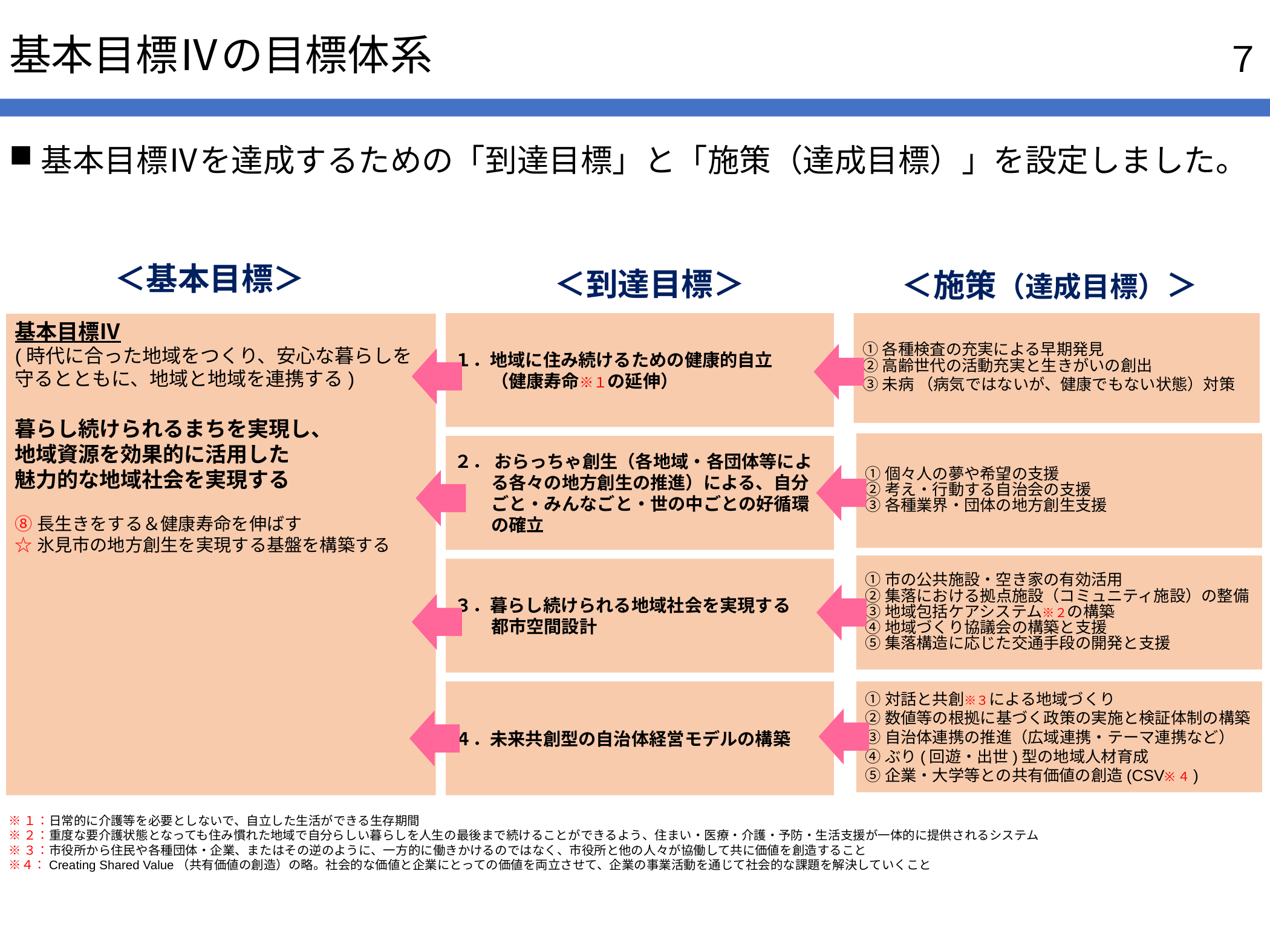

７
# 基本目標Ⅳの目標体系
基本目標Ⅳを達成するための「到達目標」と「施策（達成目標）」を設定しました。
＜基本目標＞
＜到達目標＞
＜施策（達成目標）＞
１．地域に住み続けるための健康的自立
（健康寿命※１の延伸）
①各種検査の充実による早期発見
②高齢世代の活動充実と生きがいの創出
③未病 （病気ではないが、健康でもない状態）対策
基本目標Ⅳ
(時代に合った地域をつくり、安心な暮らしを守るとともに、地域と地域を連携する)

暮らし続けられるまちを実現し、
地域資源を効果的に活用した
魅力的な地域社会を実現する

⑧長生きをする＆健康寿命を伸ばす
☆氷見市の地方創生を実現する基盤を構築する

①個々人の夢や希望の支援
②考え・行動する自治会の支援
③各種業界・団体の地方創生支援
２． おらっちゃ創生（各地域・各団体等による各々の地方創生の推進）による、自分ごと・みんなごと・世の中ごとの好循環の確立

①市の公共施設・空き家の有効活用
②集落における拠点施設（コミュニティ施設）の整備
③地域包括ケアシステム※２の構築
④地域づくり協議会の構築と支援
⑤集落構造に応じた交通手段の開発と支援
３．暮らし続けられる地域社会を実現する
都市空間設計

４．未来共創型の自治体経営モデルの構築
①対話と共創※３による地域づくり
②数値等の根拠に基づく政策の実施と検証体制の構築
③自治体連携の推進（広域連携・テーマ連携など）
④ぶり(回遊・出世)型の地域人材育成
⑤企業・大学等との共有価値の創造(CSV※４)

※１：日常的に介護等を必要としないで、自立した生活ができる生存期間
※２：重度な要介護状態となっても住み慣れた地域で自分らしい暮らしを人生の最後まで続けることができるよう、住まい・医療・介護・予防・生活支援が一体的に提供されるシステム
※３：市役所から住民や各種団体・企業、またはその逆のように、一方的に働きかけるのではなく、市役所と他の人々が協働して共に価値を創造すること
※４：Creating Shared Value（共有価値の創造）の略。社会的な価値と企業にとっての価値を両立させて、企業の事業活動を通じて社会的な課題を解決していくこと